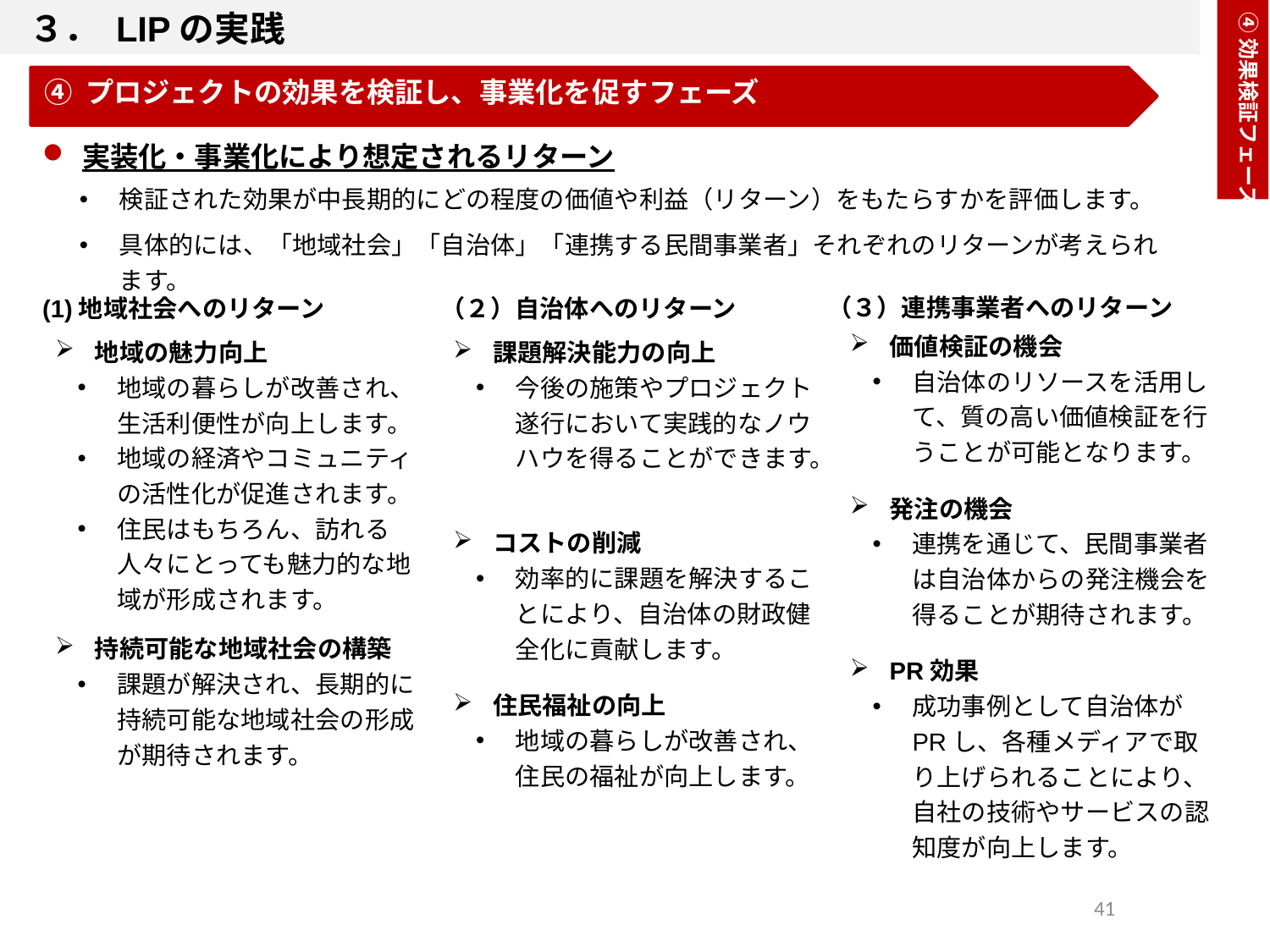

３． LIPの実践
④効果検証フェーズ
④ プロジェクトの効果を検証し、事業化を促すフェーズ
実装化・事業化により想定されるリターン
検証された効果が中長期的にどの程度の価値や利益（リターン）をもたらすかを評価します。
具体的には、「地域社会」「自治体」「連携する民間事業者」それぞれのリターンが考えられます。
（３）連携事業者へのリターン
(1)地域社会へのリターン
（２）自治体へのリターン
価値検証の機会
自治体のリソースを活用して、質の高い価値検証を行うことが可能となります。

発注の機会
連携を通じて、民間事業者は自治体からの発注機会を得ることが期待されます。
PR効果
成功事例として自治体がPRし、各種メディアで取り上げられることにより、自社の技術やサービスの認知度が向上します。
地域の魅力向上
地域の暮らしが改善され、生活利便性が向上します。
地域の経済やコミュニティの活性化が促進されます。
住民はもちろん、訪れる人々にとっても魅力的な地域が形成されます。
持続可能な地域社会の構築
課題が解決され、長期的に持続可能な地域社会の形成が期待されます。

課題解決能力の向上
今後の施策やプロジェクト遂行において実践的なノウハウを得ることができます。
コストの削減
効率的に課題を解決することにより、自治体の財政健全化に貢献します。
住民福祉の向上
地域の暮らしが改善され、住民の福祉が向上します。

41